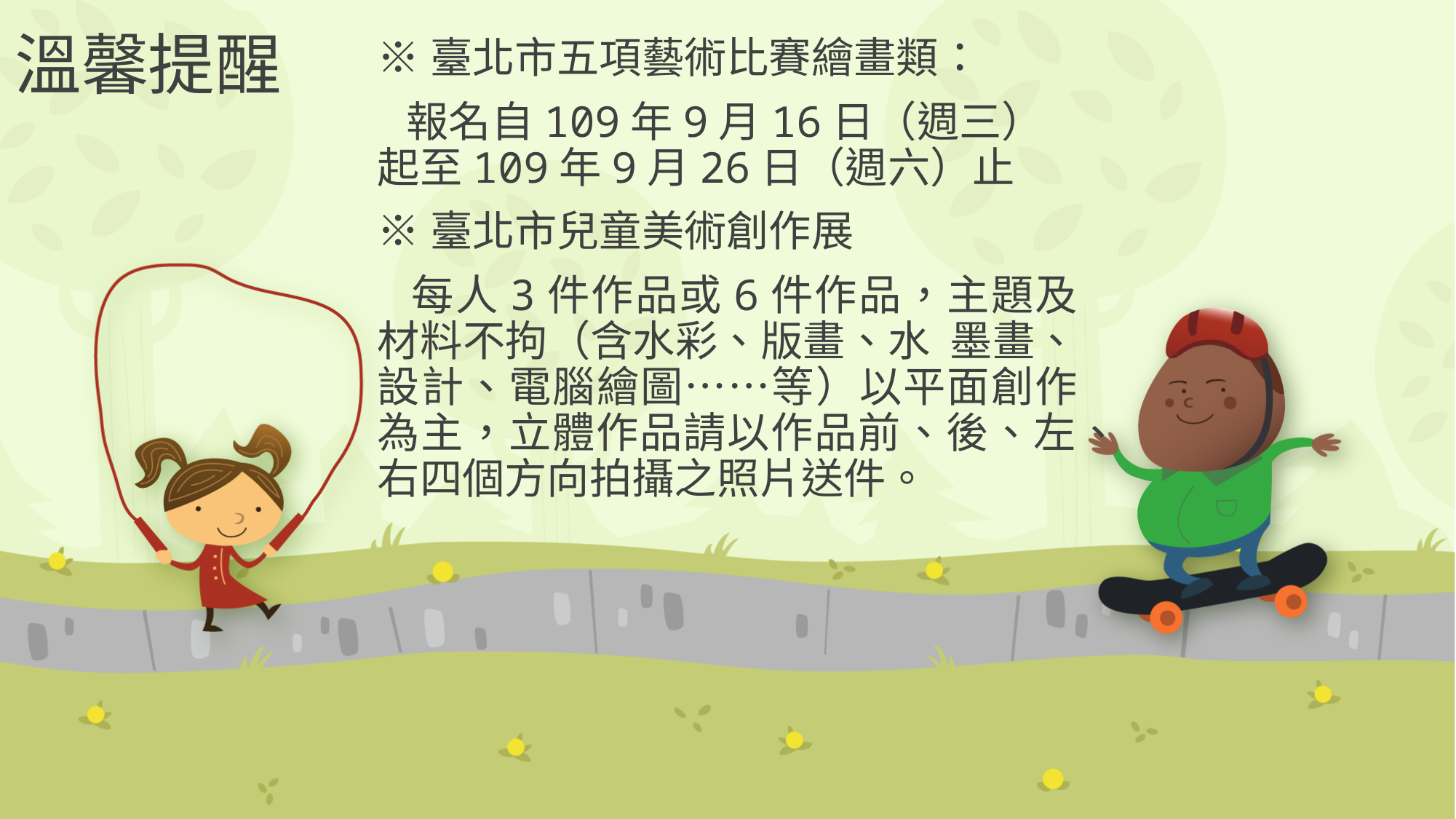

# 溫馨提醒
※臺北市五項藝術比賽繪畫類：
  報名自109年9月16日（週三）起至109年9月26日（週六）止
※臺北市兒童美術創作展
  每人3件作品或6件作品，主題及材料不拘（含水彩、版畫、水  墨畫、設計、電腦繪圖……等）以平面創作為主，立體作品請以作品前、後、左、右四個方向拍攝之照片送件。